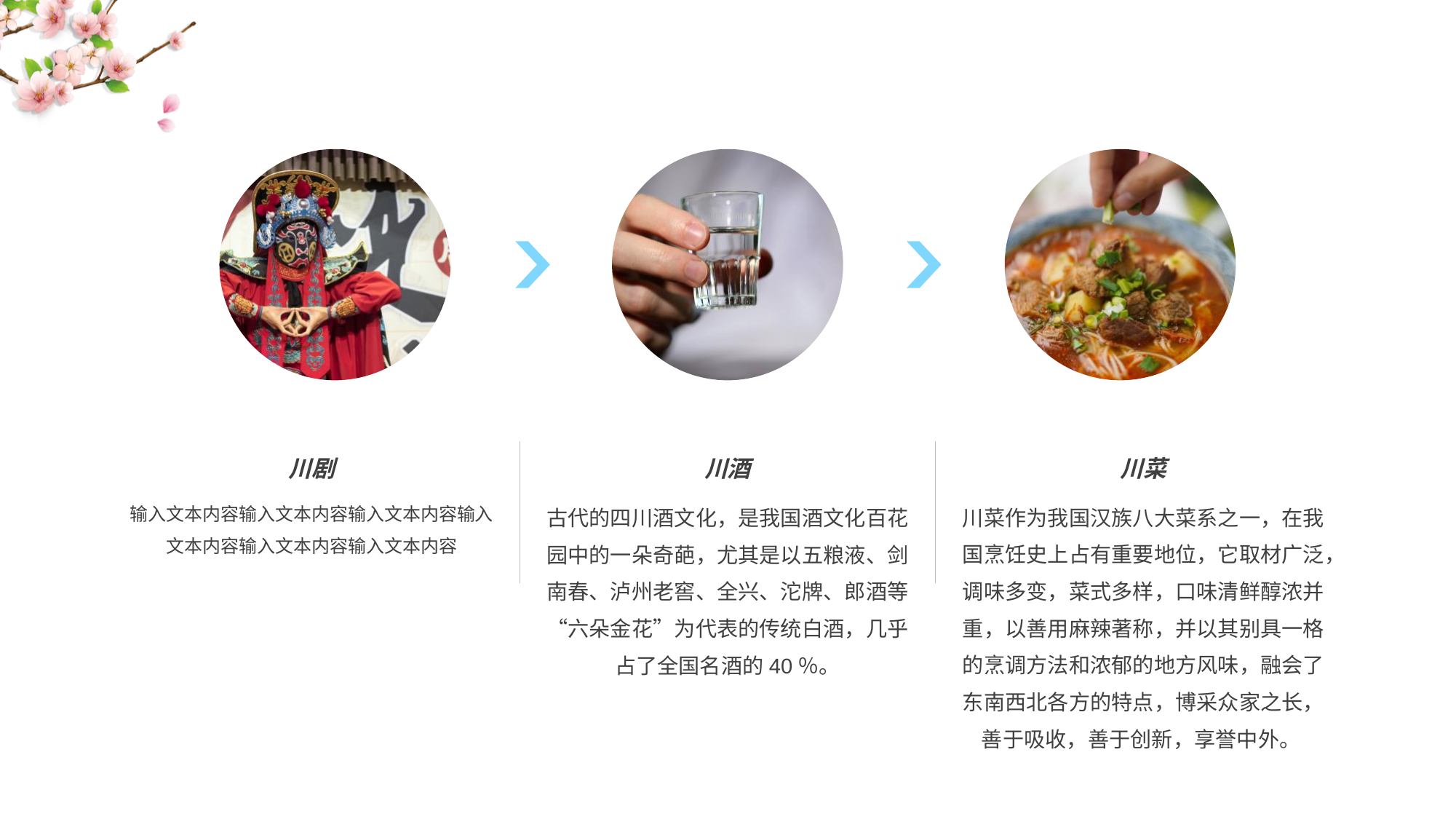

川剧
输入文本内容输入文本内容输入文本内容输入文本内容输入文本内容输入文本内容

川酒
古代的四川酒文化，是我国酒文化百花园中的一朵奇葩，尤其是以五粮液、剑南春、泸州老窖、全兴、沱牌、郎酒等“六朵金花”为代表的传统白酒，几乎占了全国名酒的40％。
川菜
川菜作为我国汉族八大菜系之一，在我国烹饪史上占有重要地位，它取材广泛，调味多变，菜式多样，口味清鲜醇浓并重，以善用麻辣著称，并以其别具一格的烹调方法和浓郁的地方风味，融会了东南西北各方的特点，博采众家之长，善于吸收，善于创新，享誉中外。